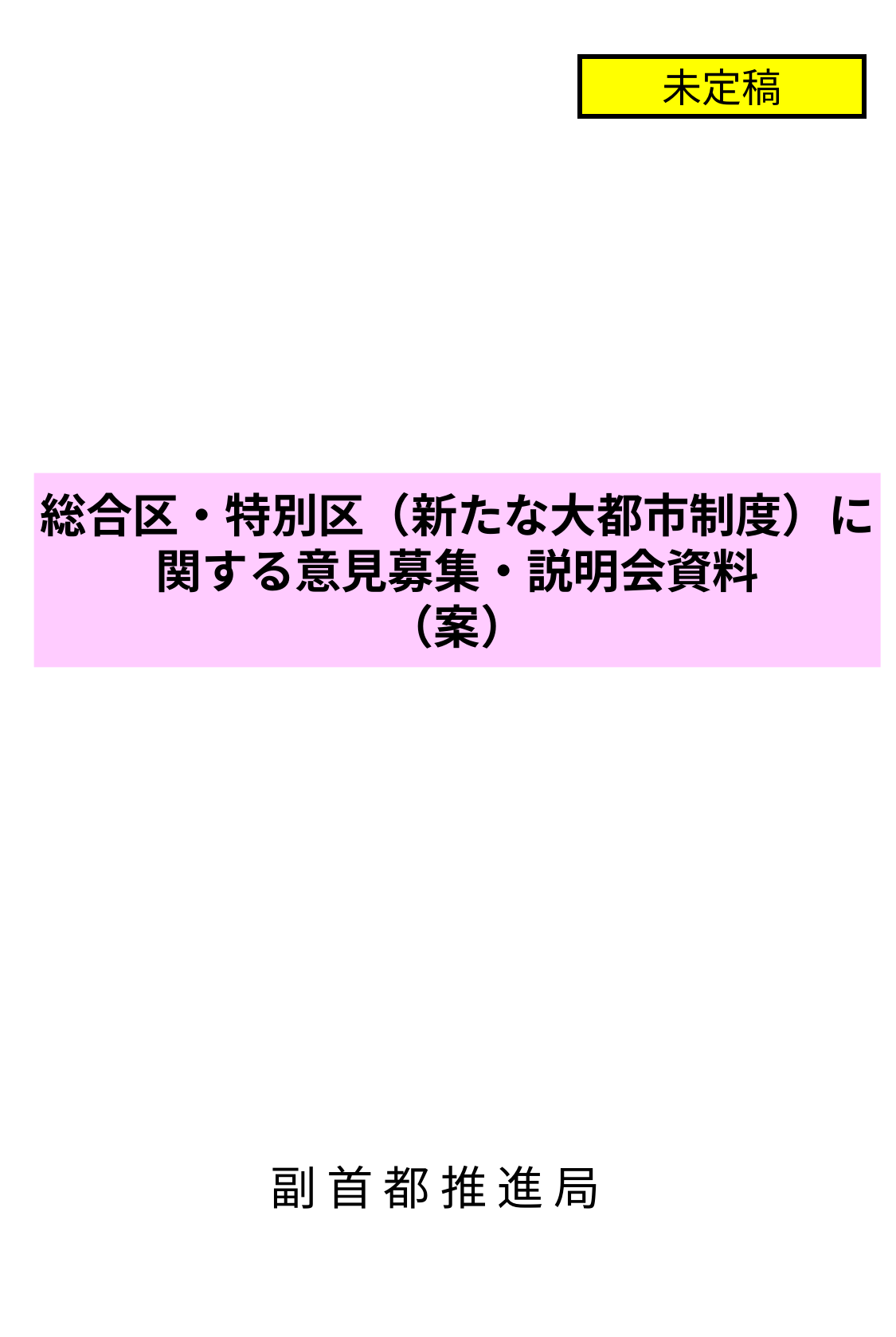

未定稿

総合区・特別区（新たな大都市制度）に
関する意見募集・説明会資料
（案）

 副 首 都 推 進 局